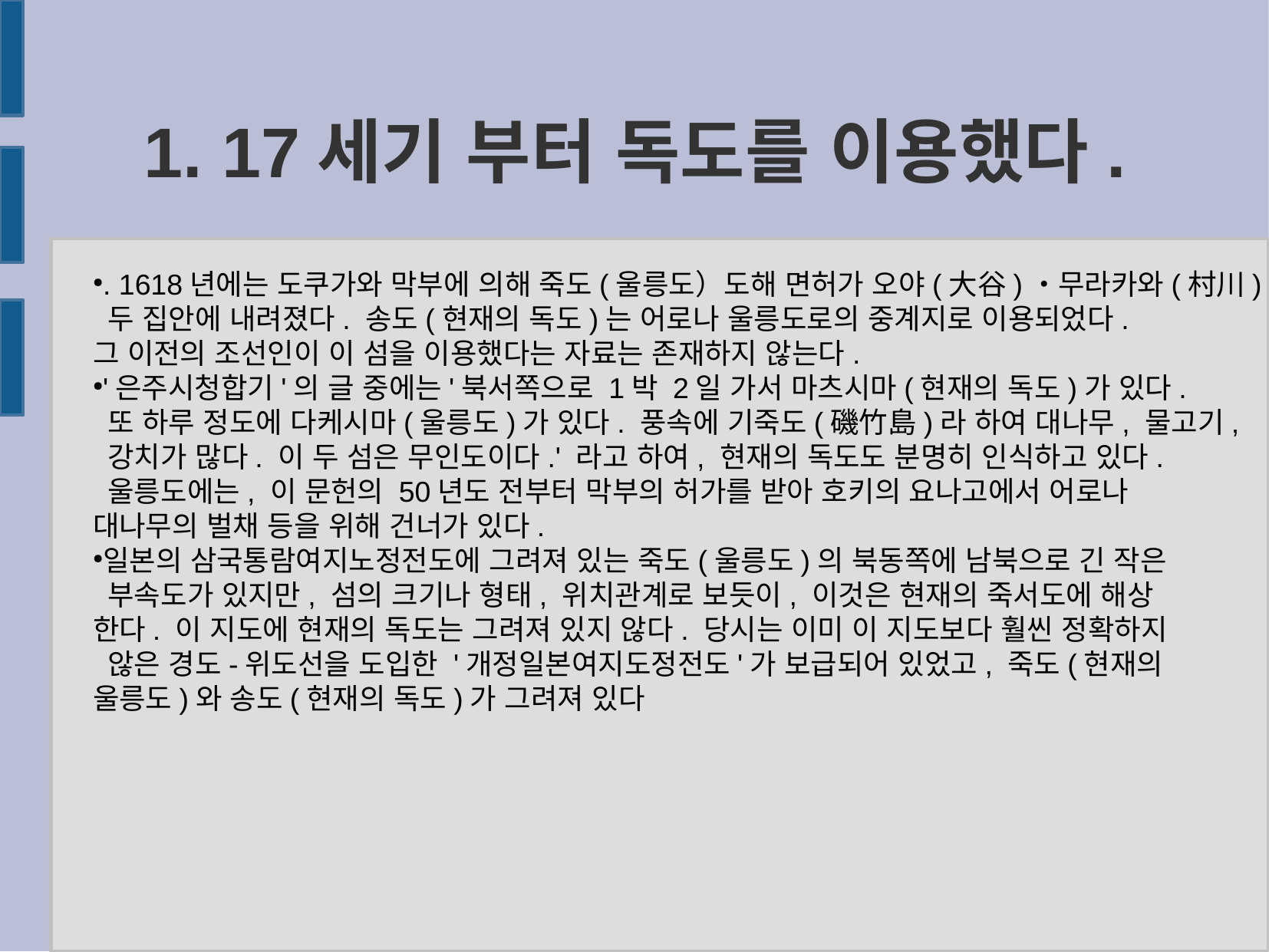

1. 17세기 부터 독도를 이용했다.

. 1618년에는 도쿠가와 막부에 의해 죽도(울릉도）도해 면허가 오야(大谷)・무라카와(村川)
 두 집안에 내려졌다. 송도(현재의 독도)는 어로나 울릉도로의 중계지로 이용되었다.
그 이전의 조선인이 이 섬을 이용했다는 자료는 존재하지 않는다.
'은주시청합기'의 글 중에는'북서쪽으로 1박 2일 가서 마츠시마(현재의 독도)가 있다.
 또 하루 정도에 다케시마(울릉도)가 있다. 풍속에 기죽도(磯竹島)라 하여 대나무, 물고기,
 강치가 많다. 이 두 섬은 무인도이다.' 라고 하여, 현재의 독도도 분명히 인식하고 있다.
 울릉도에는, 이 문헌의 50년도 전부터 막부의 허가를 받아 호키의 요나고에서 어로나
대나무의 벌채 등을 위해 건너가 있다.
일본의 삼국통람여지노정전도에 그려져 있는 죽도(울릉도)의 북동쪽에 남북으로 긴 작은
 부속도가 있지만, 섬의 크기나 형태, 위치관계로 보듯이, 이것은 현재의 죽서도에 해상
한다. 이 지도에 현재의 독도는 그려져 있지 않다. 당시는 이미 이 지도보다 훨씬 정확하지
 않은 경도-위도선을 도입한 '개정일본여지도정전도'가 보급되어 있었고, 죽도(현재의
울릉도)와 송도(현재의 독도)가 그려져 있다